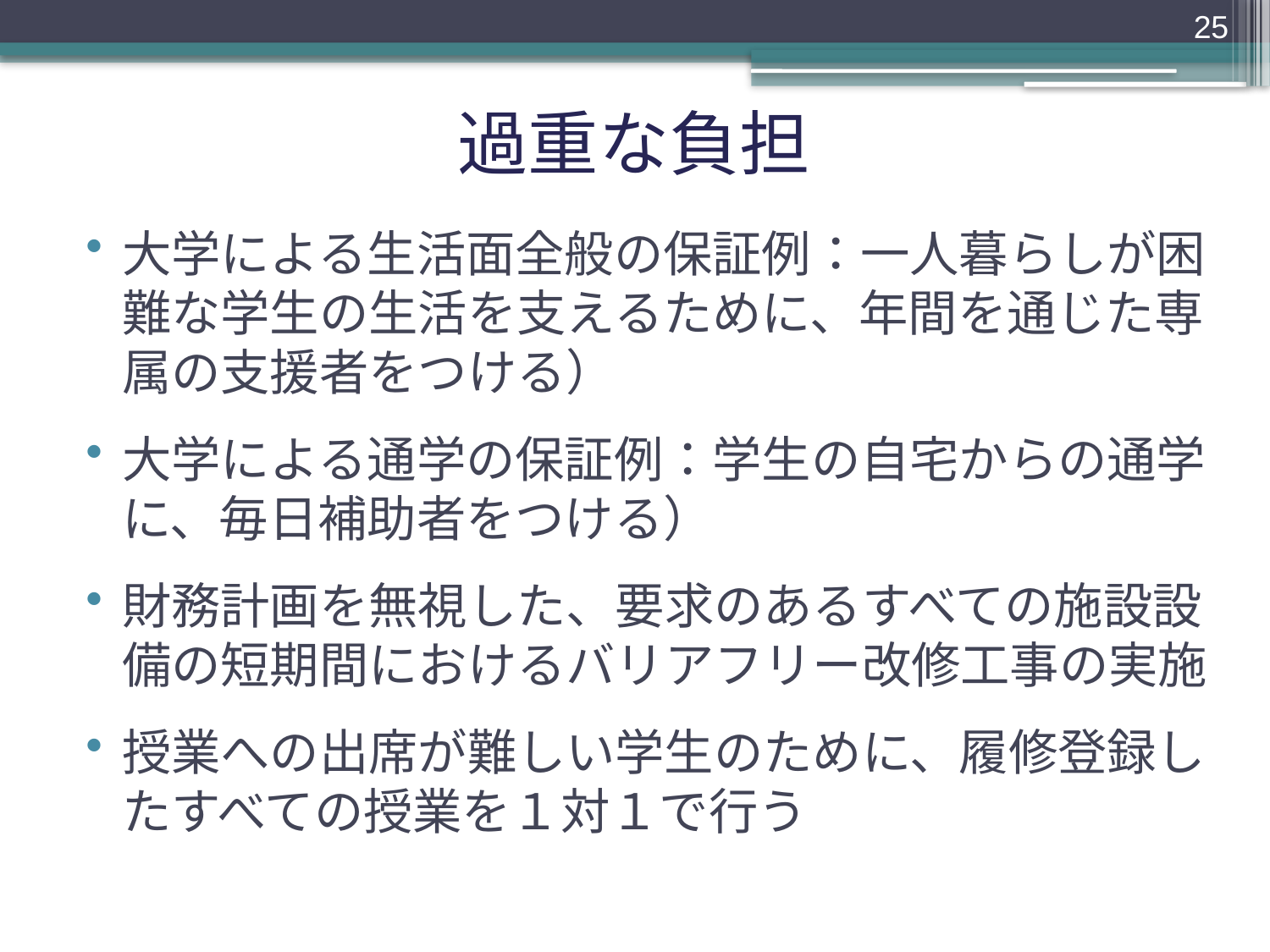

25
# 過重な負担
大学による生活面全般の保証例：一人暮らしが困難な学生の生活を支えるために、年間を通じた専属の支援者をつける）
大学による通学の保証例：学生の自宅からの通学に、毎日補助者をつける）
財務計画を無視した、要求のあるすべての施設設備の短期間におけるバリアフリー改修工事の実施
授業への出席が難しい学生のために、履修登録したすべての授業を１対１で行う